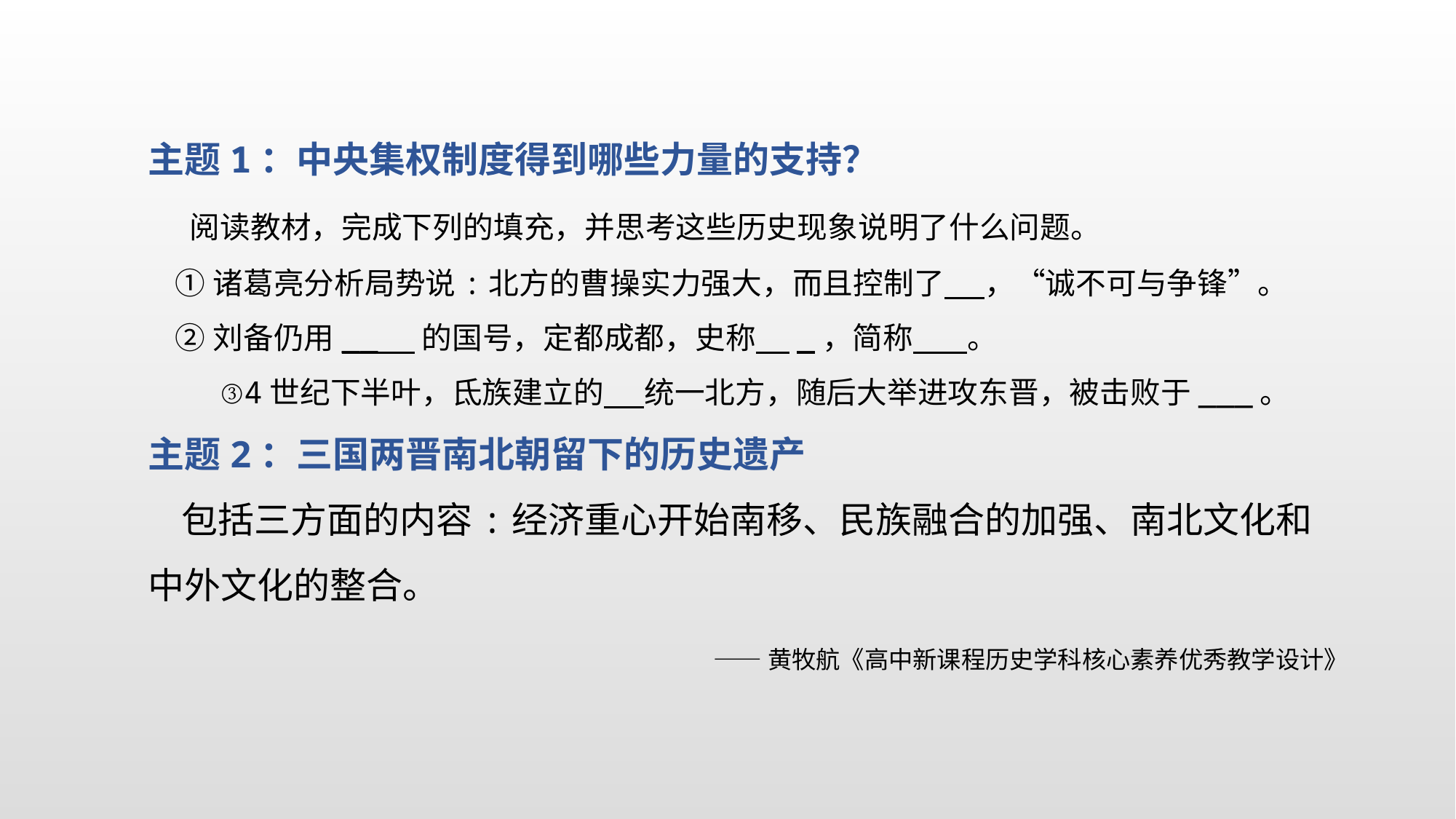

主题1：中央集权制度得到哪些力量的支持？
    阅读教材，完成下列的填充，并思考这些历史现象说明了什么问题。
    ①诸葛亮分析局势说:北方的曹操实力强大，而且控制了      ，“诚不可与争锋”。
    ②刘备仍用__  的国号，定都成都，史称     _，简称        。
    ③4世纪下半叶，氐族建立的      统一北方，随后大举进攻东晋，被击败于___。
主题2：三国两晋南北朝留下的历史遗产
   包括三方面的内容:经济重心开始南移、民族融合的加强、南北文化和中外文化的整合。
——黄牧航《高中新课程历史学科核心素养优秀教学设计》